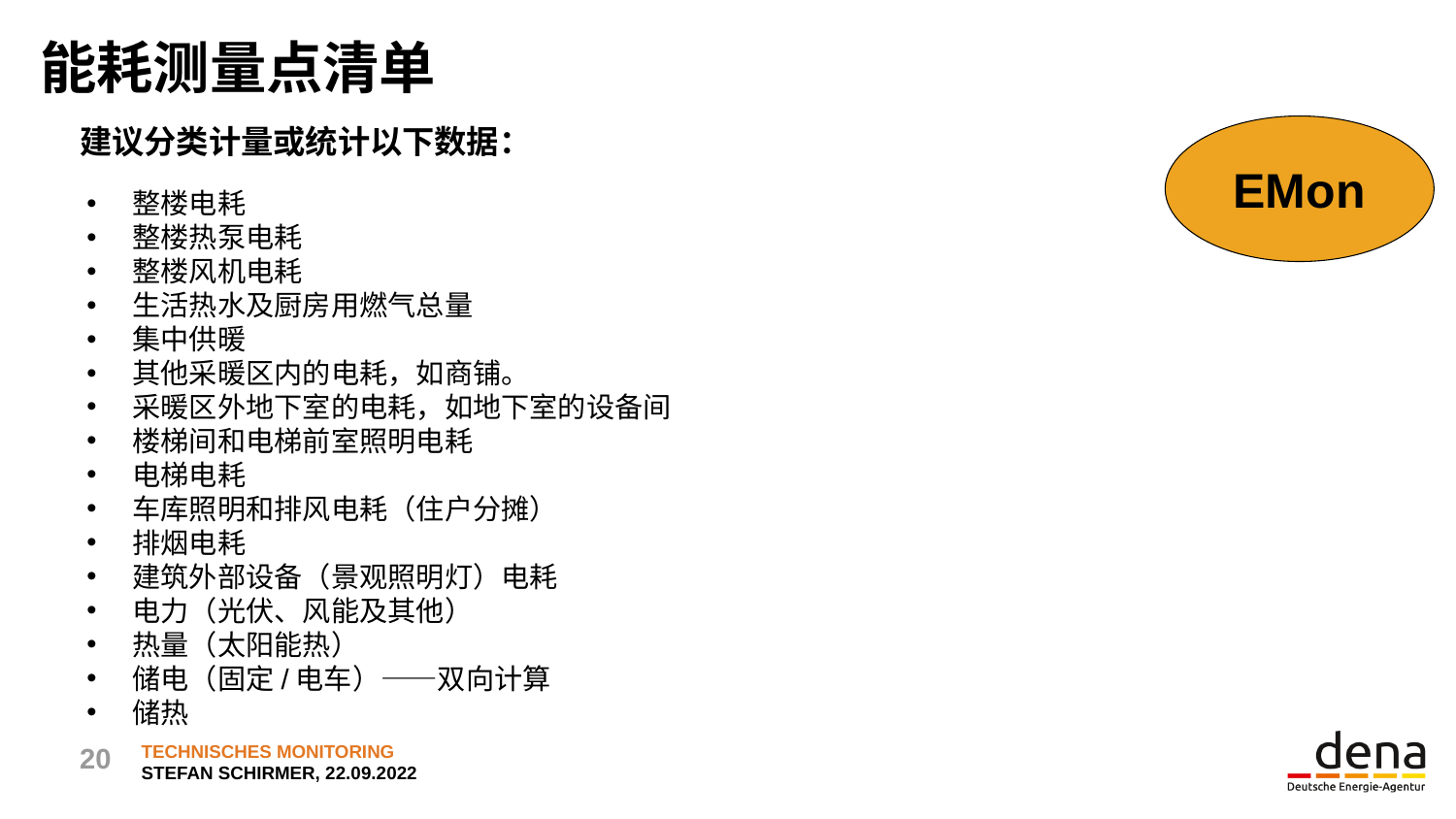

# 能耗测量点清单
建议分类计量或统计以下数据：
EMon
整楼电耗
整楼热泵电耗
整楼风机电耗
生活热水及厨房用燃气总量
集中供暖
其他采暖区内的电耗，如商铺。
采暖区外地下室的电耗，如地下室的设备间
楼梯间和电梯前室照明电耗
电梯电耗
车库照明和排风电耗（住户分摊）
排烟电耗
建筑外部设备（景观照明灯）电耗
电力（光伏、风能及其他）
热量（太阳能热）
储电（固定/电车）——双向计算
储热
 [Schir4]Anzahl der gemessenen Wohnungen;
Kangju: Die Anzahl der zu messenden Haushalte sollte nicht weniger als 2 % der Gesamtzahl der Haushalte desselben Typs und nicht weniger als 3Haushalte betragen.